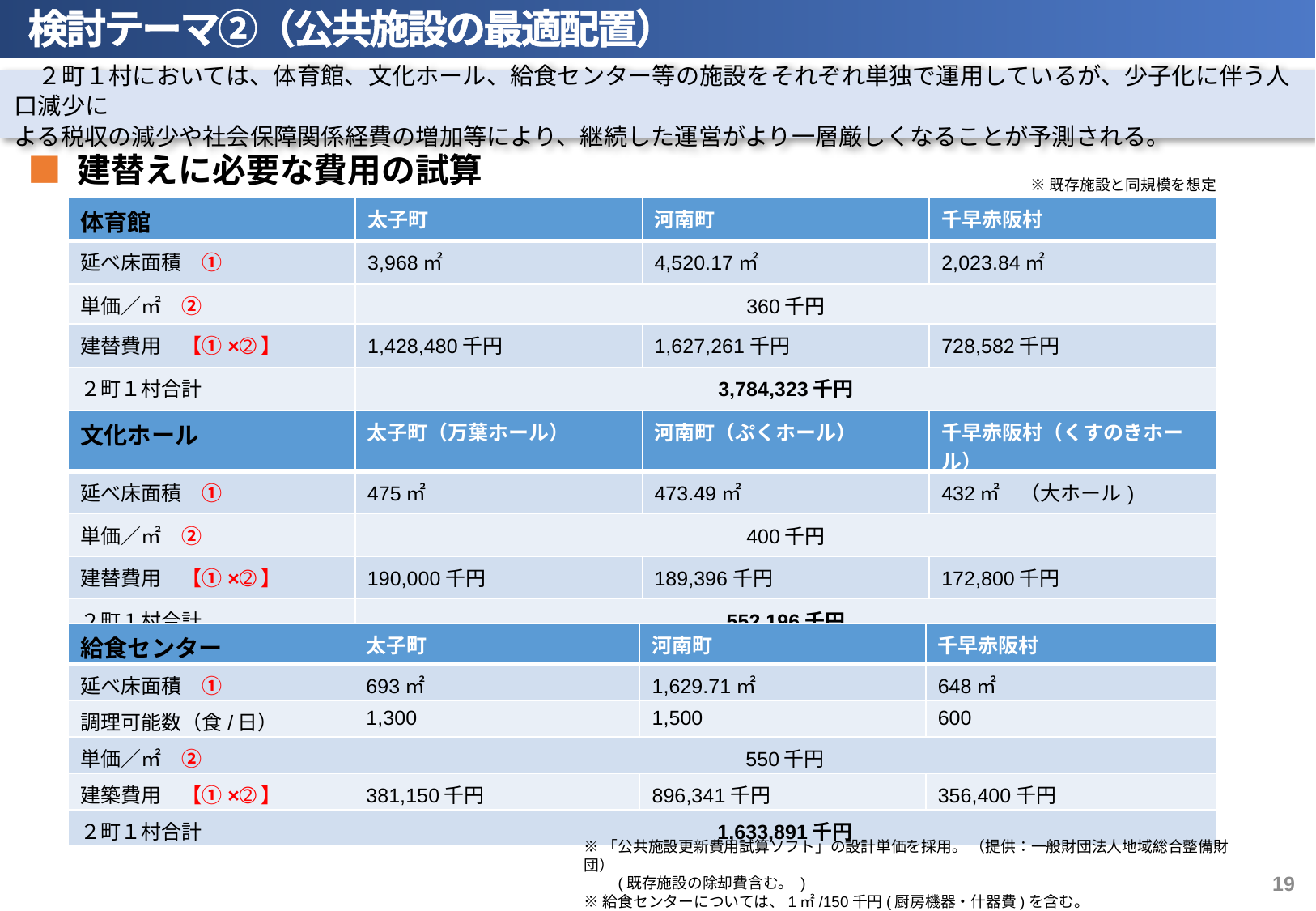

検討テーマ②（公共施設の最適配置）

　２町１村においては、体育館、文化ホール、給食センター等の施設をそれぞれ単独で運用しているが、少子化に伴う人口減少に
よる税収の減少や社会保障関係経費の増加等により、継続した運営がより一層厳しくなることが予測される。
■ 建替えに必要な費用の試算
※既存施設と同規模を想定
| 体育館 | 太子町 | 河南町 | 千早赤阪村 |
| --- | --- | --- | --- |
| 延べ床面積　① | 3,968㎡ | 4,520.17㎡ | 2,023.84㎡ |
| 単価／㎡　➁ | 360千円 |  |  |
| 建替費用　【①×➁】 | 1,428,480千円 | 1,627,261千円 | 728,582千円 |
| ２町１村合計 | 3,784,323千円 |  |  |
| 文化ホール | 太子町（万葉ホール） | 河南町（ぷくホール） | 千早赤阪村（くすのきホール） |
| --- | --- | --- | --- |
| 延べ床面積　① | 475㎡ | 473.49㎡ | 432㎡　（大ホール) |
| 単価／㎡　➁ | 400千円 |  |  |
| 建替費用　【①×➁】 | 190,000千円 | 189,396千円 | 172,800千円 |
| ２町１村合計 | 552,196千円 |  |  |
| 給食センター | 太子町 | 河南町 | 千早赤阪村 |
| --- | --- | --- | --- |
| 延べ床面積　① | 693㎡ | 1,629.71㎡ | 648㎡ |
| 調理可能数（食/日） | 1,300 | 1,500 | 600 |
| 単価／㎡　➁ | 550千円 |  |  |
| 建築費用　【①×➁】 | 381,150千円 | 896,341千円 | 356,400千円 |
| ２町１村合計 | 1,633,891千円 |  |  |
※「公共施設更新費用試算ソフト」の設計単価を採用。 （提供：一般財団法人地域総合整備財団）
　　(既存施設の除却費含む。 )
※給食センターについては、1㎡/150千円(厨房機器・什器費)を含む。
19